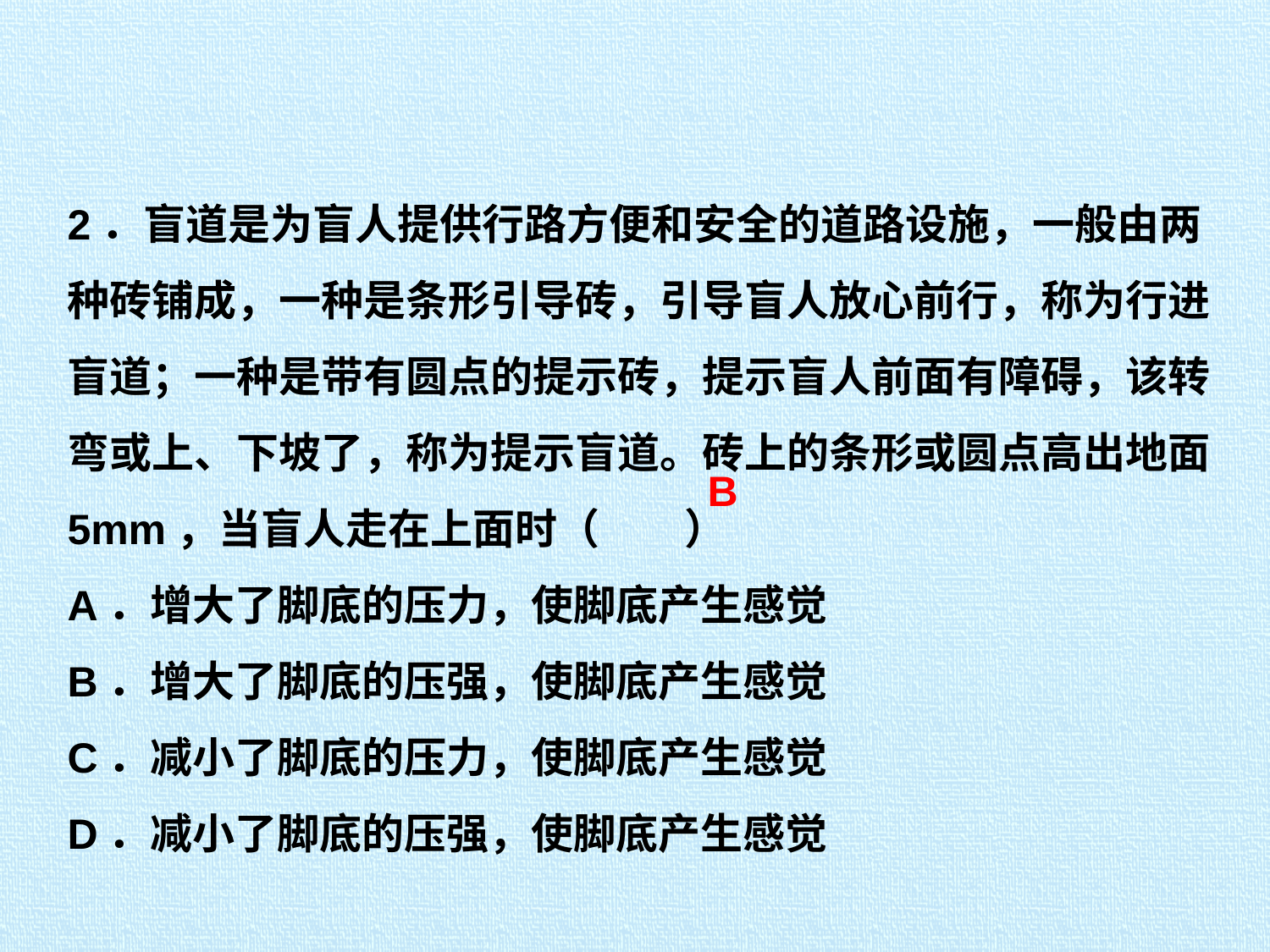

2．盲道是为盲人提供行路方便和安全的道路设施，一般由两种砖铺成，一种是条形引导砖，引导盲人放心前行，称为行进盲道；一种是带有圆点的提示砖，提示盲人前面有障碍，该转弯或上、下坡了，称为提示盲道。砖上的条形或圆点高出地面5mm，当盲人走在上面时（　　）
A．增大了脚底的压力，使脚底产生感觉
B．增大了脚底的压强，使脚底产生感觉
C．减小了脚底的压力，使脚底产生感觉
D．减小了脚底的压强，使脚底产生感觉
B